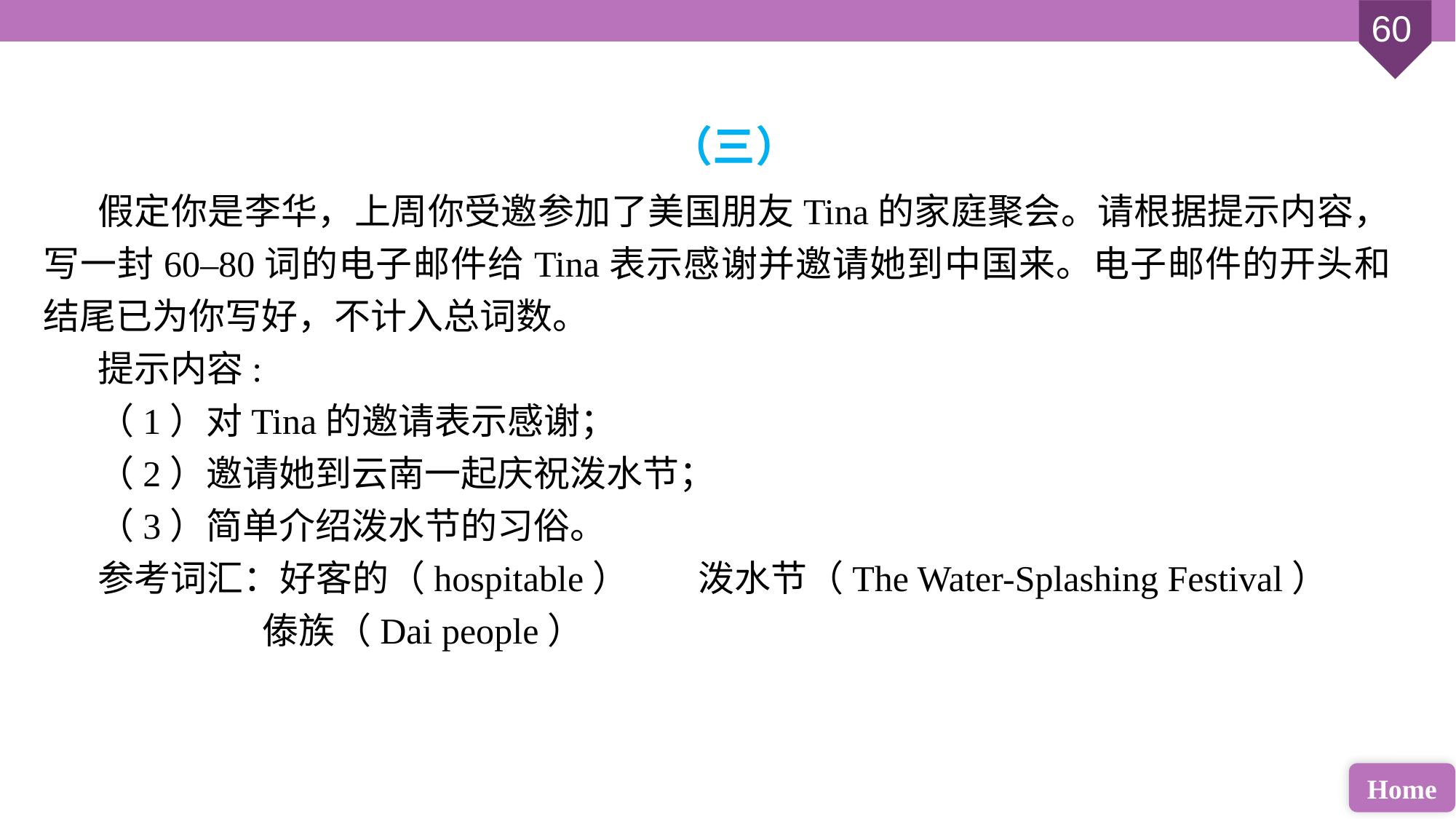

（三）
假定你是李华，上周你受邀参加了美国朋友Tina的家庭聚会。请根据提示内容，写一封60–80词的电子邮件给Tina表示感谢并邀请她到中国来。电子邮件的开头和结尾已为你写好，不计入总词数。
提示内容:
（1）对Tina的邀请表示感谢；
（2）邀请她到云南一起庆祝泼水节；
（3）简单介绍泼水节的习俗。
参考词汇：好客的（hospitable） 	泼水节（The Water-Splashing Festival）
                   傣族（Dai people）